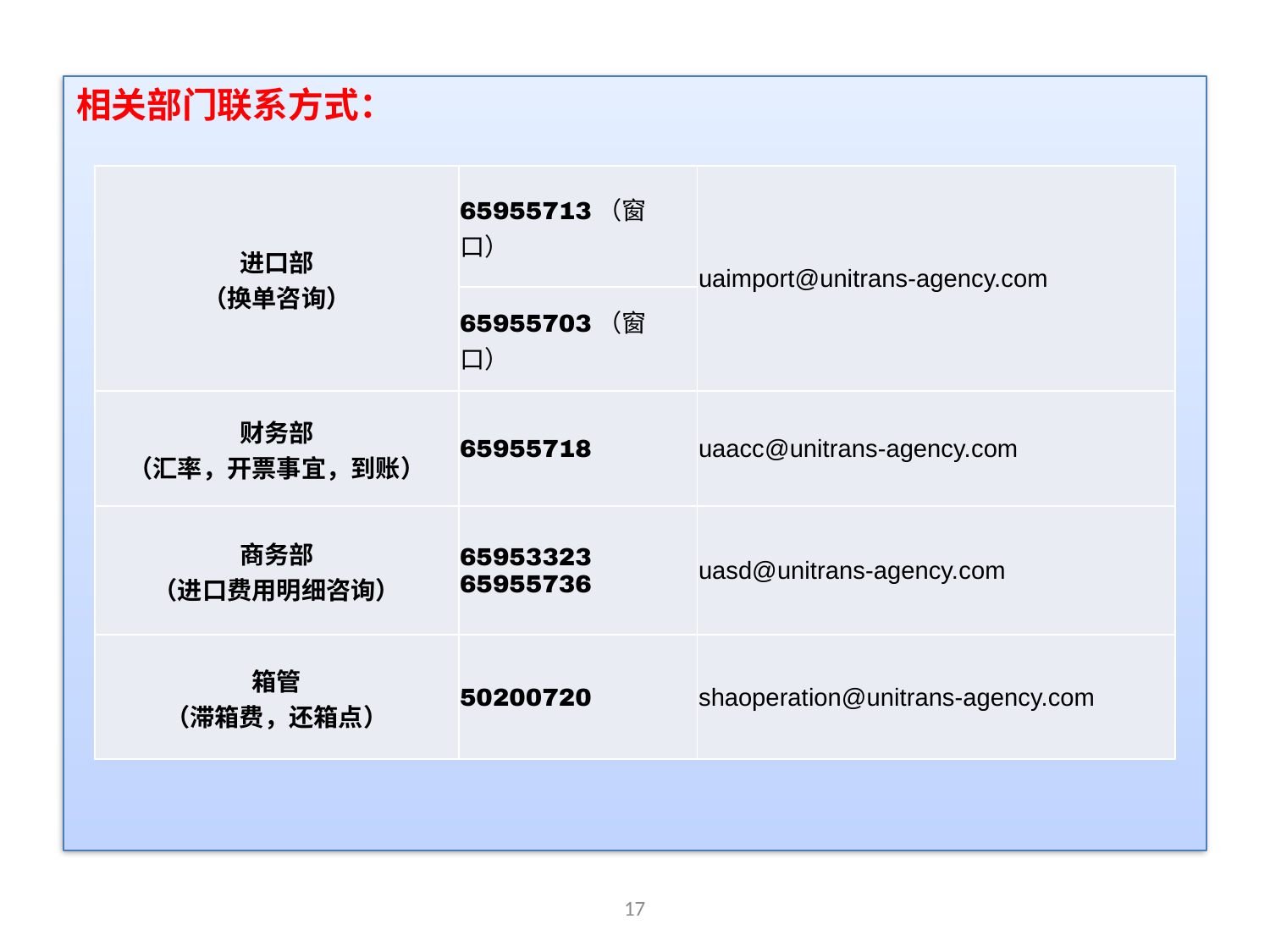

相关部门联系方式：

| 进口部 （换单咨询） | 65955713（窗口） | uaimport@unitrans-agency.com |
| --- | --- | --- |
|  | 65955703（窗口） |  |
| 财务部 （汇率，开票事宜，到账） | 65955718 | uaacc@unitrans-agency.com |
| 商务部 （进口费用明细咨询） | 65953323 65955736 | uasd@unitrans-agency.com |
| 箱管 （滞箱费，还箱点） | 50200720 | shaoperation@unitrans-agency.com |
17